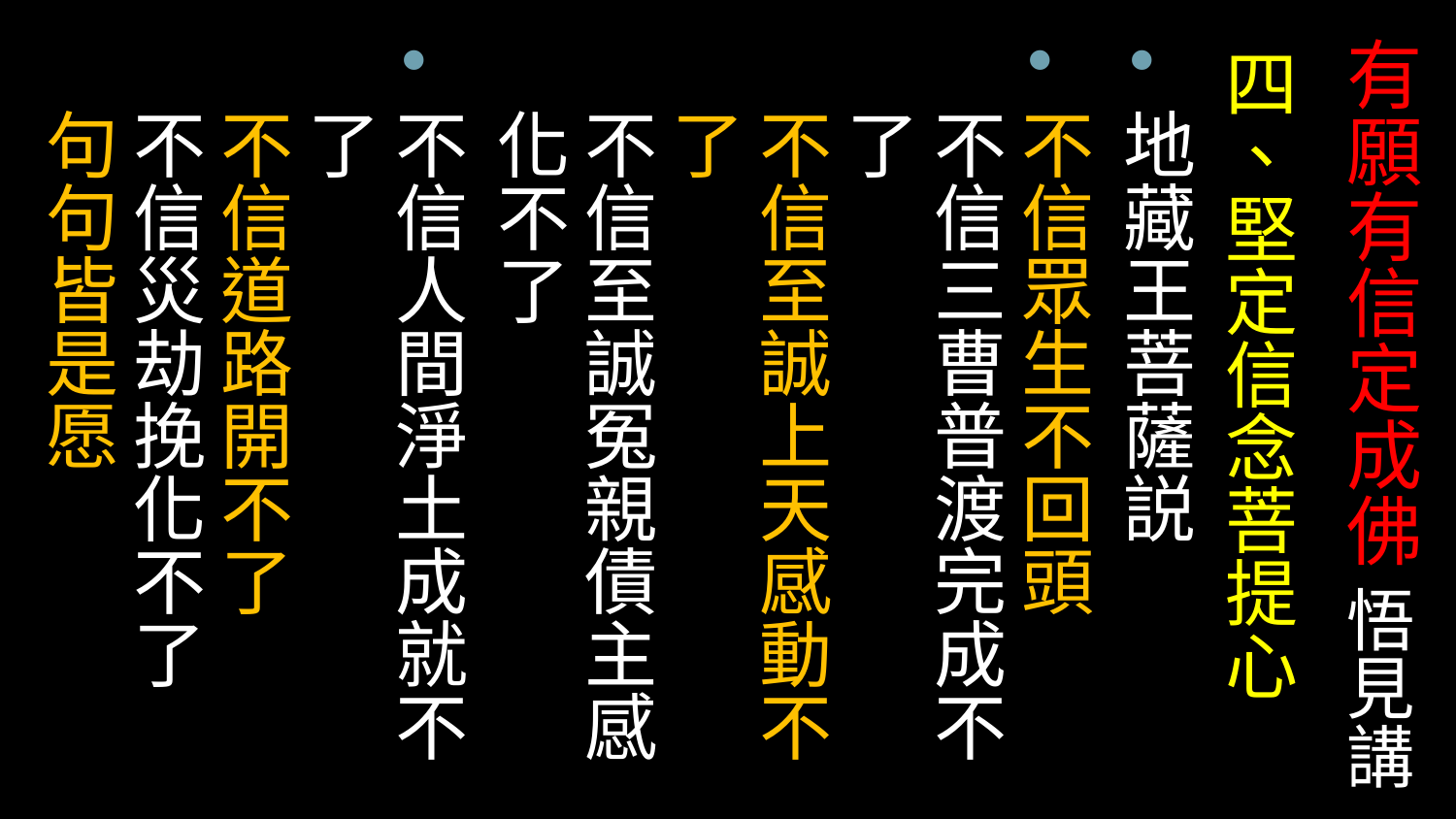

四、堅定信念菩提心
地藏王菩薩説
不信眾生不回頭
不信三曹普渡完成不了
不信至誠上天感動不了
不信至誠冤親債主感化不了
不信人間淨土成就不了
不信道路開不了
不信災劫挽化不了
句句皆是愿
# 有願有信定成佛 悟見講